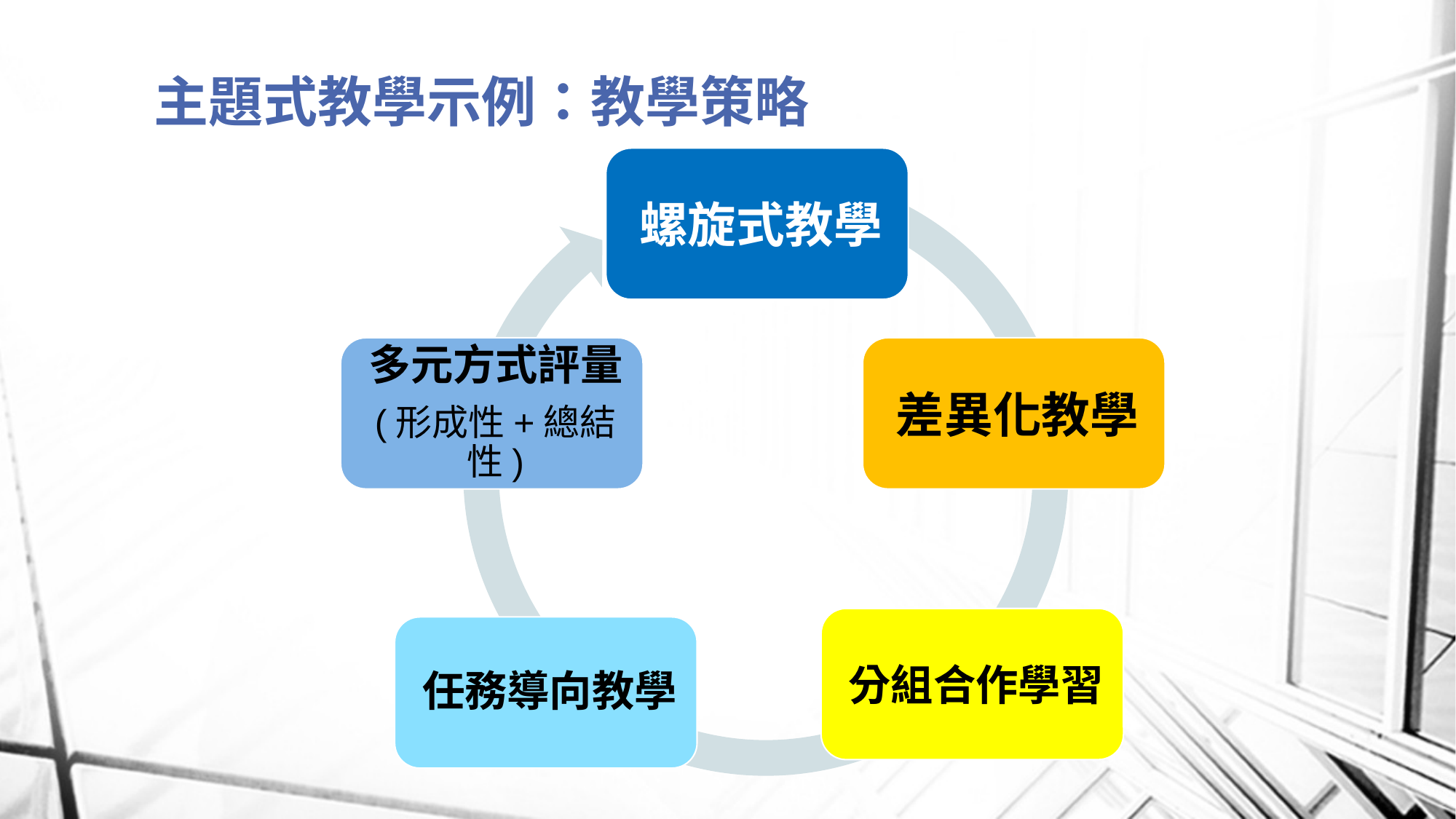

# 主題式教學示例：教學策略
螺旋式教學
差異化教學
分組合作學習
任務導向教學
多元方式評量
(形成性+總結性)